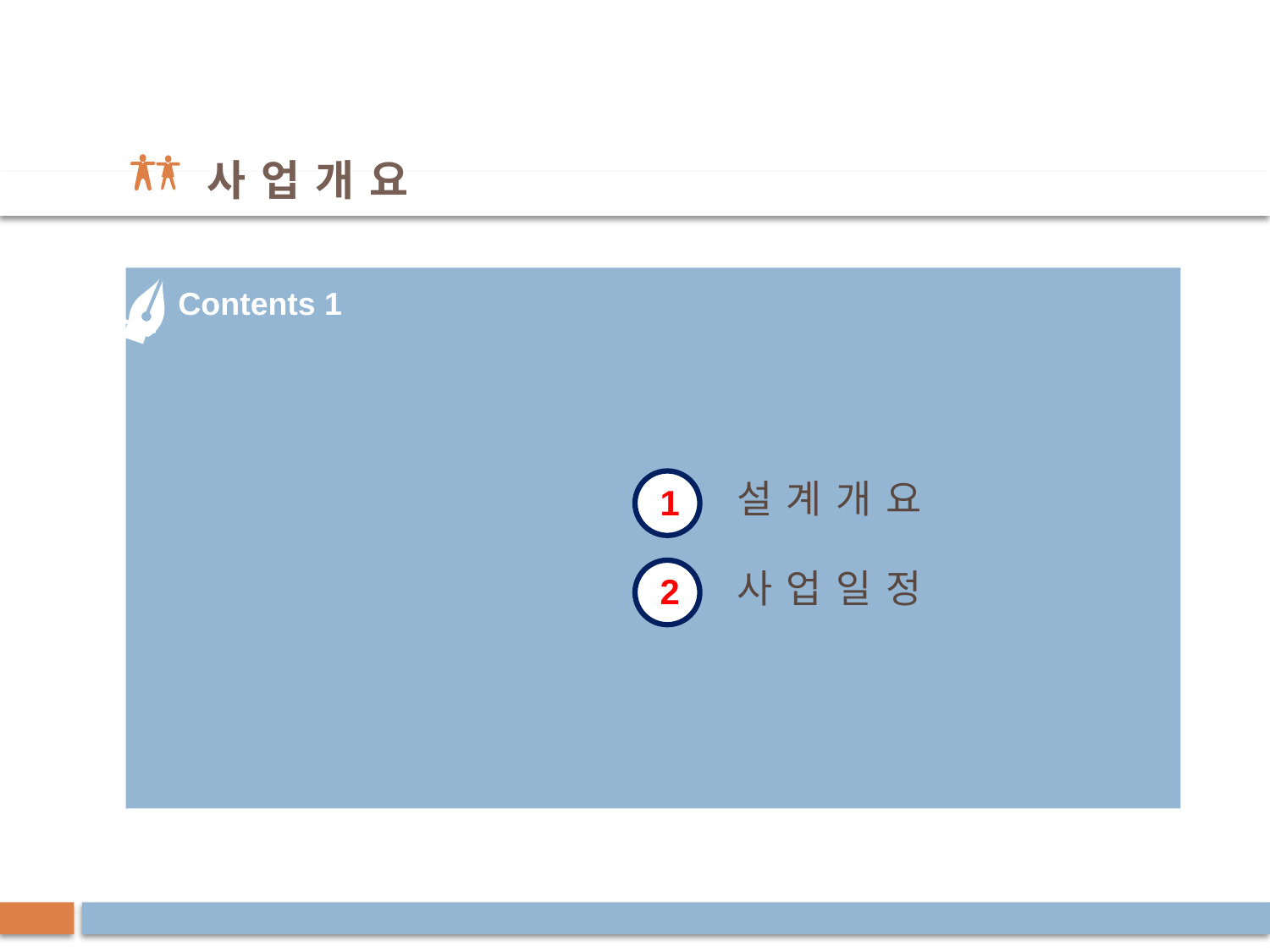

사 업 개 요

Contents 1

설 계 개 요

1
사 업 일 정

2